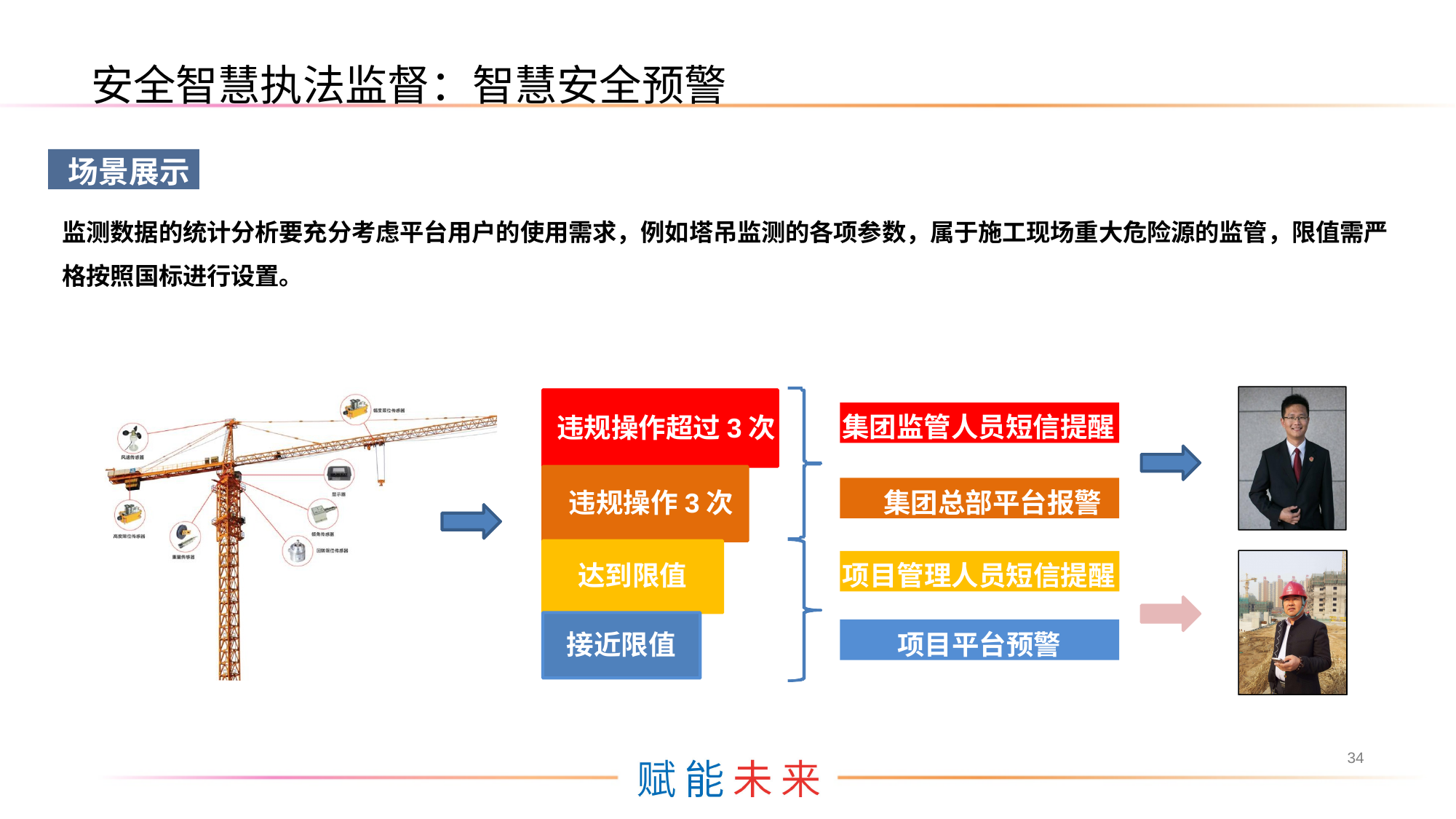

安全智慧执法监督：智慧安全预警
场景展示
监测数据的统计分析要充分考虑平台用户的使用需求，例如塔吊监测的各项参数，属于施工现场重大危险源的监管，限值需严 格按照国标进行设置。

集团监管人员短信提醒
违规操作超过3次

集团总部平台报警
违规操作3次

项目管理人员短信提醒

达到限值

项目平台预警
接近限值
34